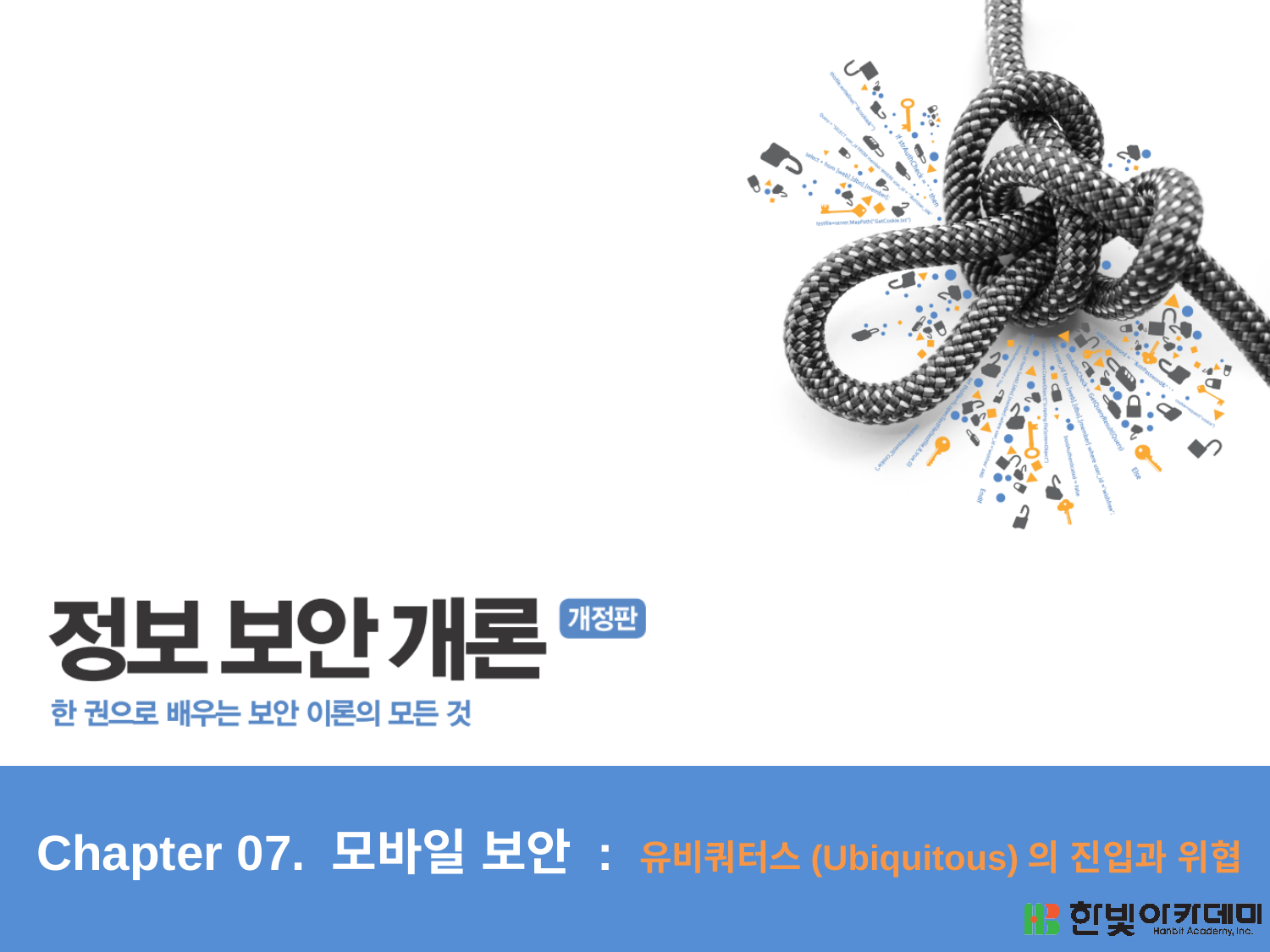

# Chapter 07. 모바일 보안 : 유비쿼터스(Ubiquitous)의 진입과 위협